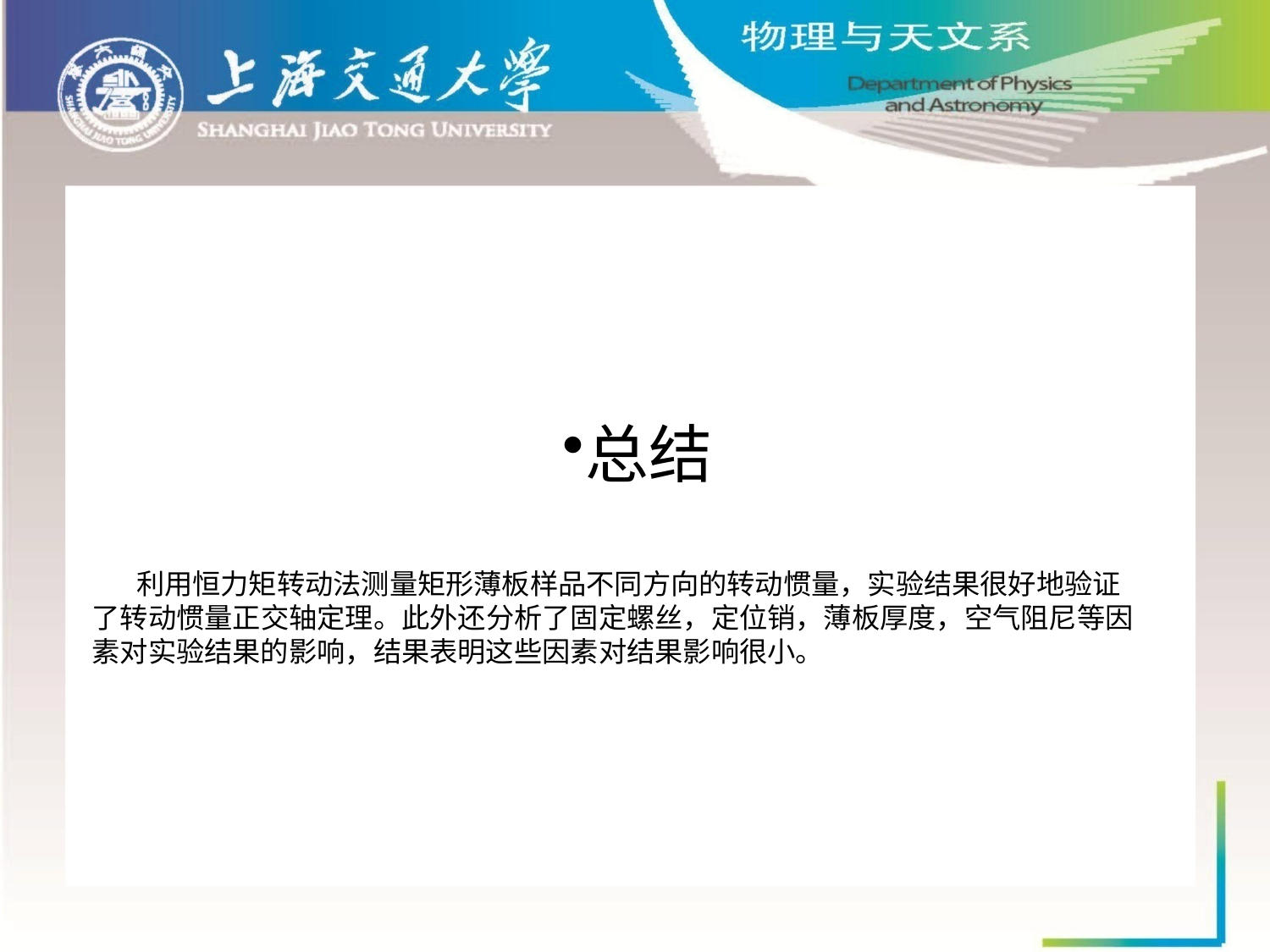

总结

利用恒力矩转动法测量矩形薄板样品不同方向的转动惯量，实验结果很好地验证了转动惯量正交轴定理。此外还分析了固定螺丝，定位销，薄板厚度，空气阻尼等因素对实验结果的影响，结果表明这些因素对结果影响很小。